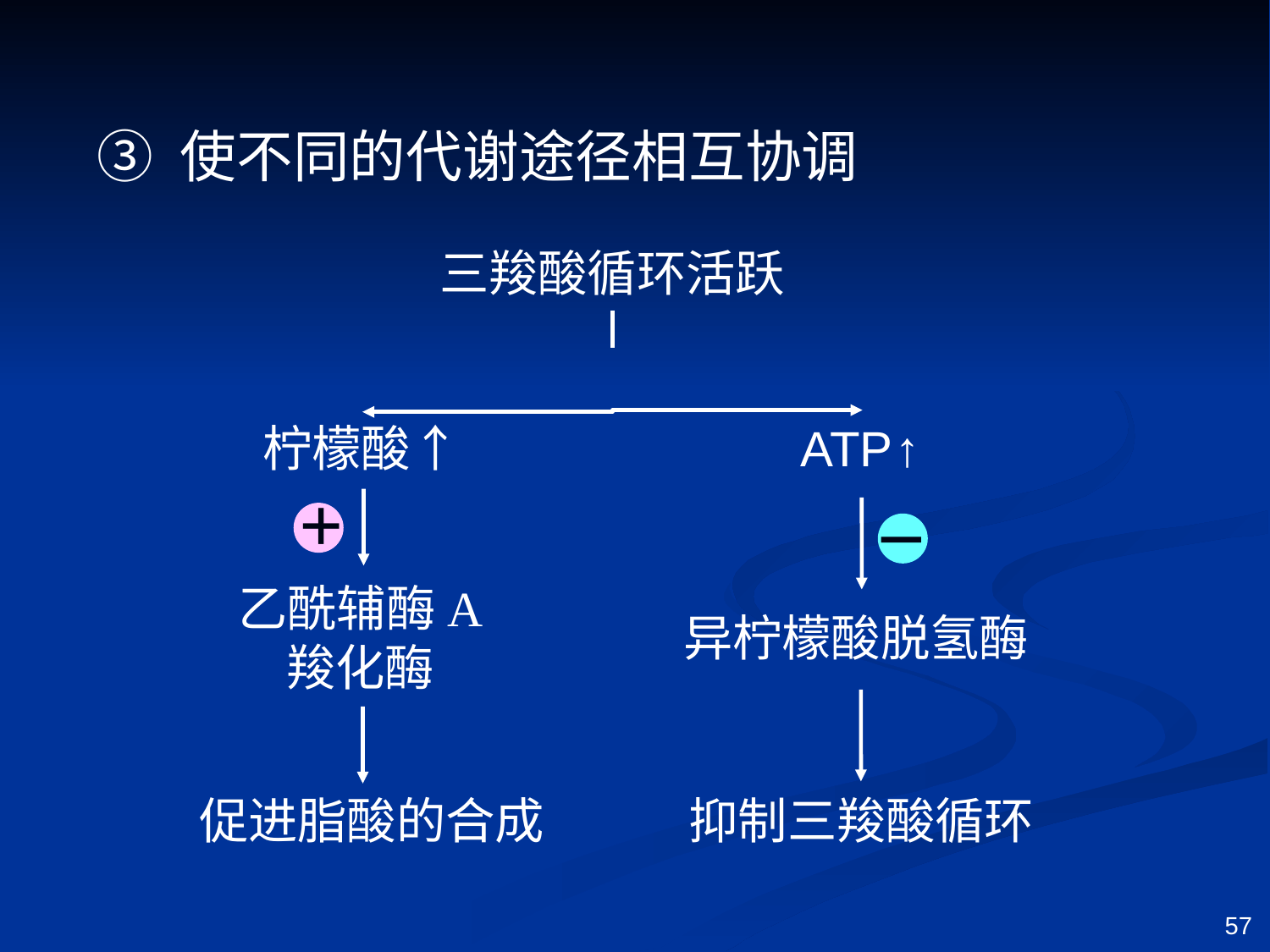

③ 使不同的代谢途径相互协调
三羧酸循环活跃
柠檬酸↑
ATP↑
+

乙酰辅酶A
羧化酶

  促进脂酸的合成
－

异柠檬酸脱氢酶

抑制三羧酸循环
57